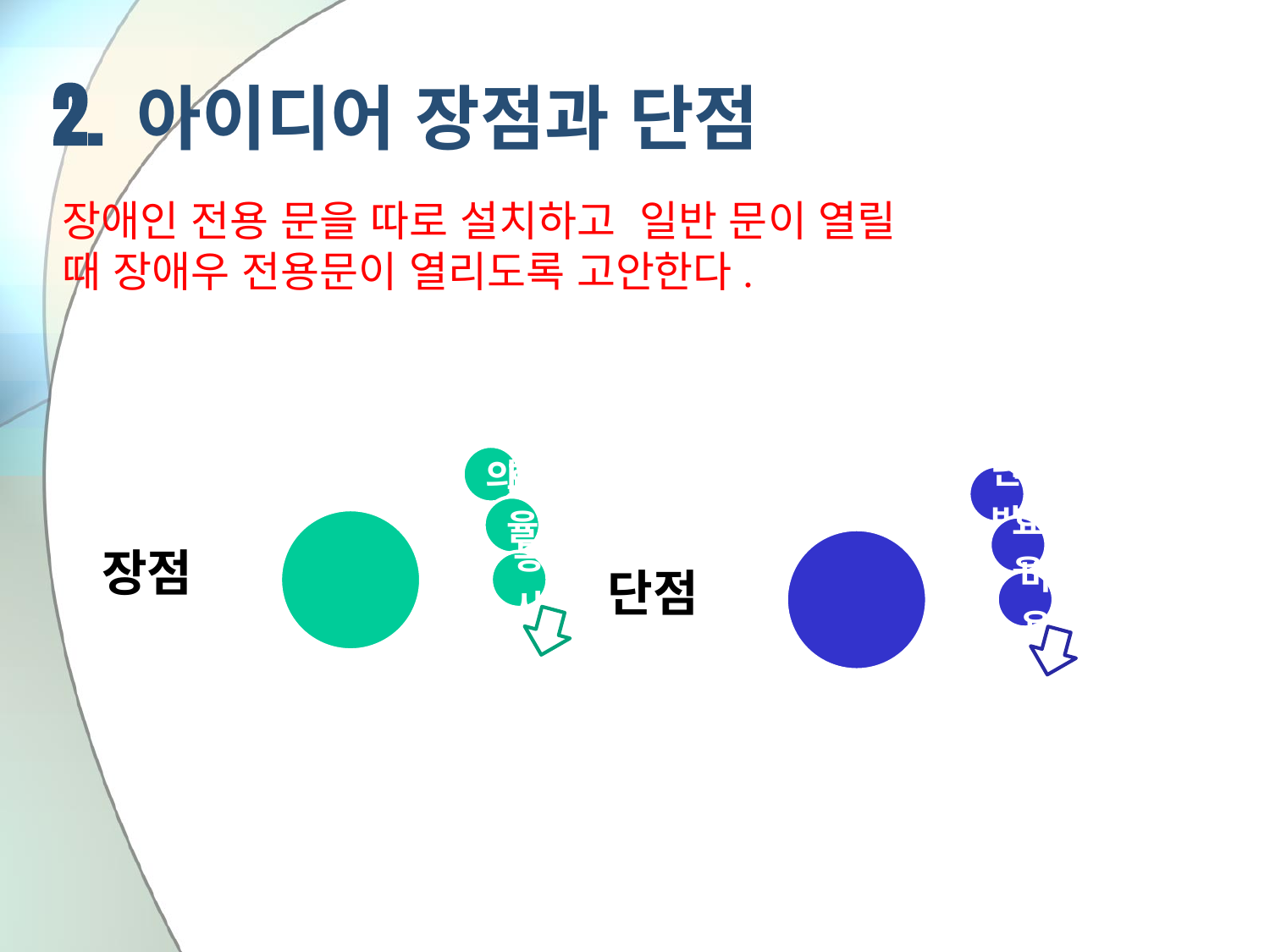

# 2. 아이디어 장점과 단점
장애인 전용 문을 따로 설치하고  일반 문이 열릴 때 장애우 전용문이 열리도록 고안한다.

장점
단점